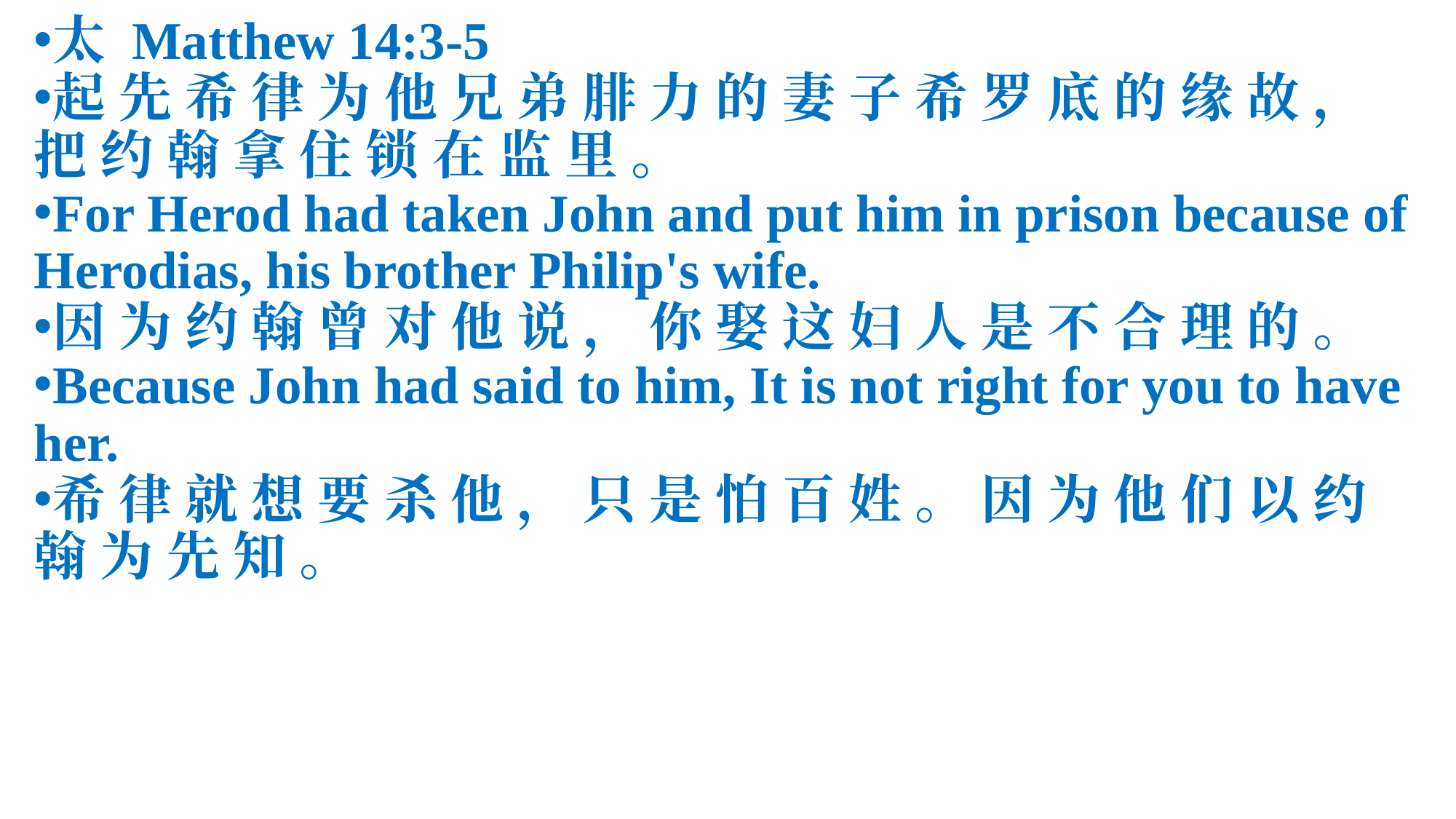

太 Matthew 14:3-5
起 先 希 律 为 他 兄 弟 腓 力 的 妻 子 希 罗 底 的 缘 故 ， 把 约 翰 拿 住 锁 在 监 里 。
For Herod had taken John and put him in prison because of Herodias, his brother Philip's wife.
因 为 约 翰 曾 对 他 说 ， 你 娶 这 妇 人 是 不 合 理 的 。
Because John had said to him, It is not right for you to have her.
希 律 就 想 要 杀 他 ， 只 是 怕 百 姓 。 因 为 他 们 以 约 翰 为 先 知 。